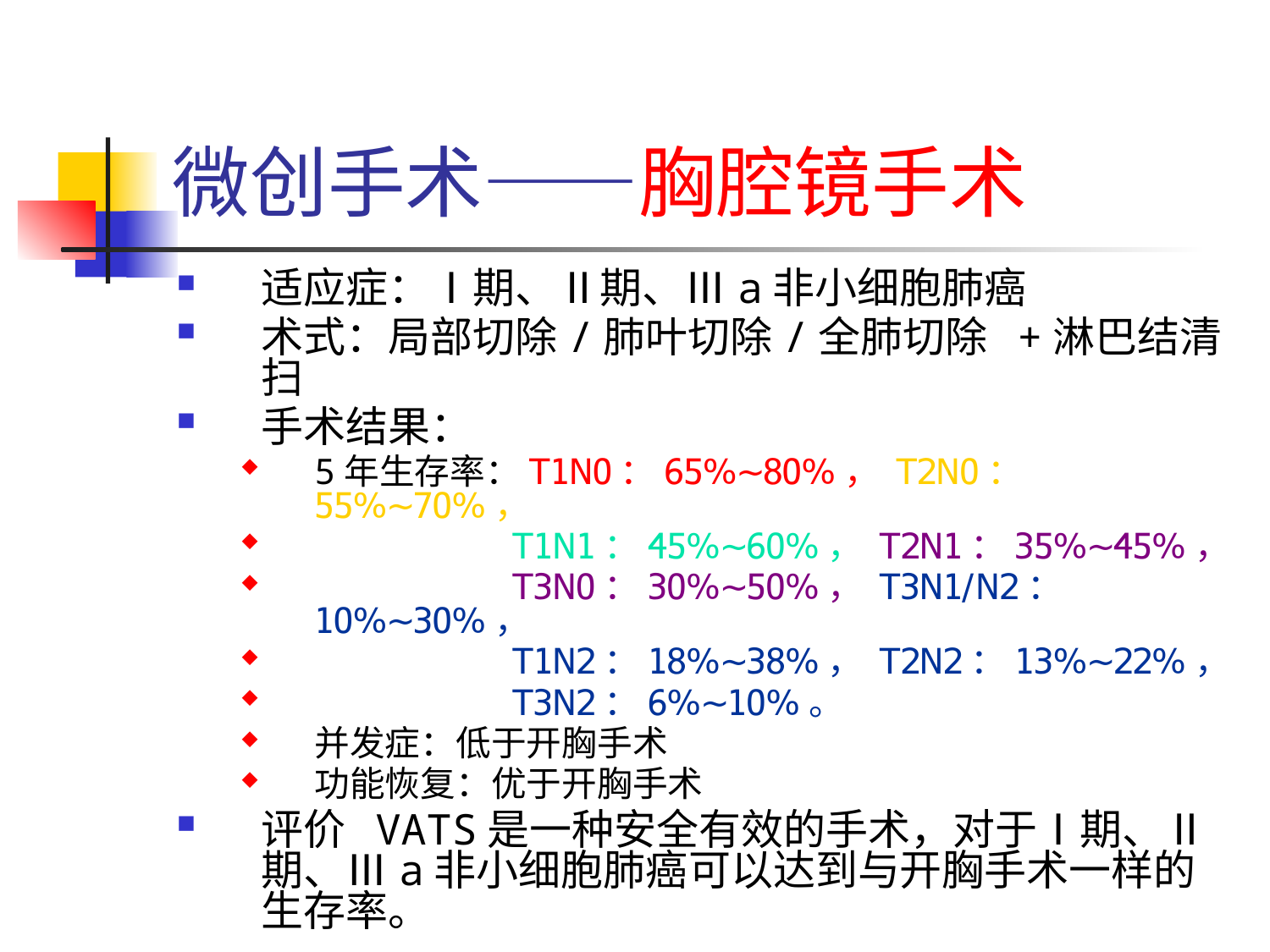

# 微创手术——胸腔镜手术
适应症：Ⅰ期、Ⅱ期、Ⅲa非小细胞肺癌
术式：局部切除/肺叶切除/全肺切除  +淋巴结清扫
手术结果：
5年生存率：T1N0：65%~80%， T2N0：55%~70%，
                  T1N1：45%~60%， T2N1：35%~45%，
                  T3N0：30%~50%， T3N1/N2：10%~30%，
                  T1N2：18%~38%， T2N2：13%~22%，
                  T3N2：6%~10%。
并发症：低于开胸手术
功能恢复：优于开胸手术
评价  VATS是一种安全有效的手术，对于Ⅰ期、Ⅱ期、Ⅲa非小细胞肺癌可以达到与开胸手术一样的生存率。